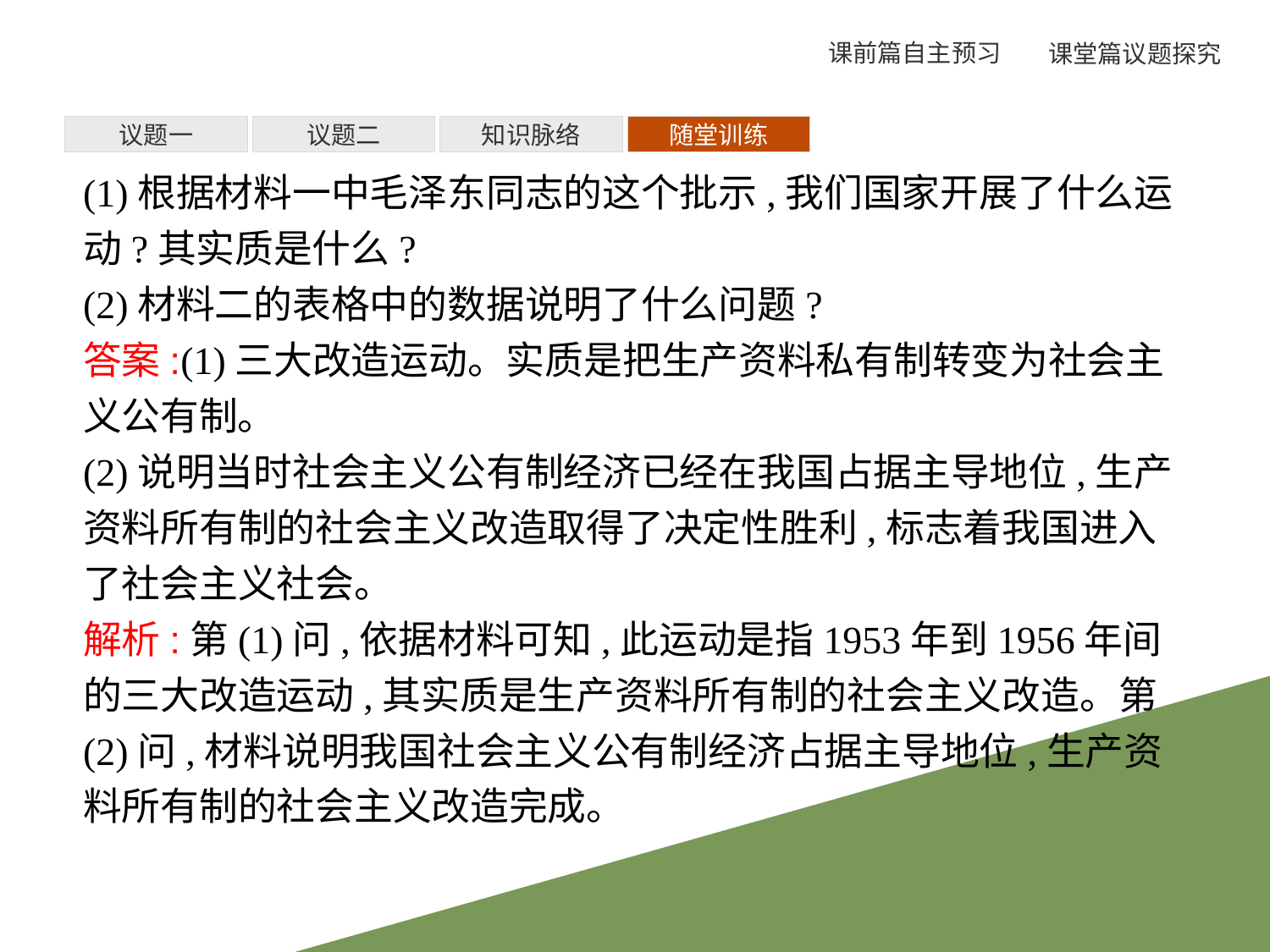

议题一
议题二
知识脉络
随堂训练
(1)根据材料一中毛泽东同志的这个批示,我们国家开展了什么运动?其实质是什么?
(2)材料二的表格中的数据说明了什么问题?
答案:(1)三大改造运动。实质是把生产资料私有制转变为社会主义公有制。
(2)说明当时社会主义公有制经济已经在我国占据主导地位,生产资料所有制的社会主义改造取得了决定性胜利,标志着我国进入了社会主义社会。
解析:第(1)问,依据材料可知,此运动是指1953年到1956年间的三大改造运动,其实质是生产资料所有制的社会主义改造。第(2)问,材料说明我国社会主义公有制经济占据主导地位,生产资料所有制的社会主义改造完成。